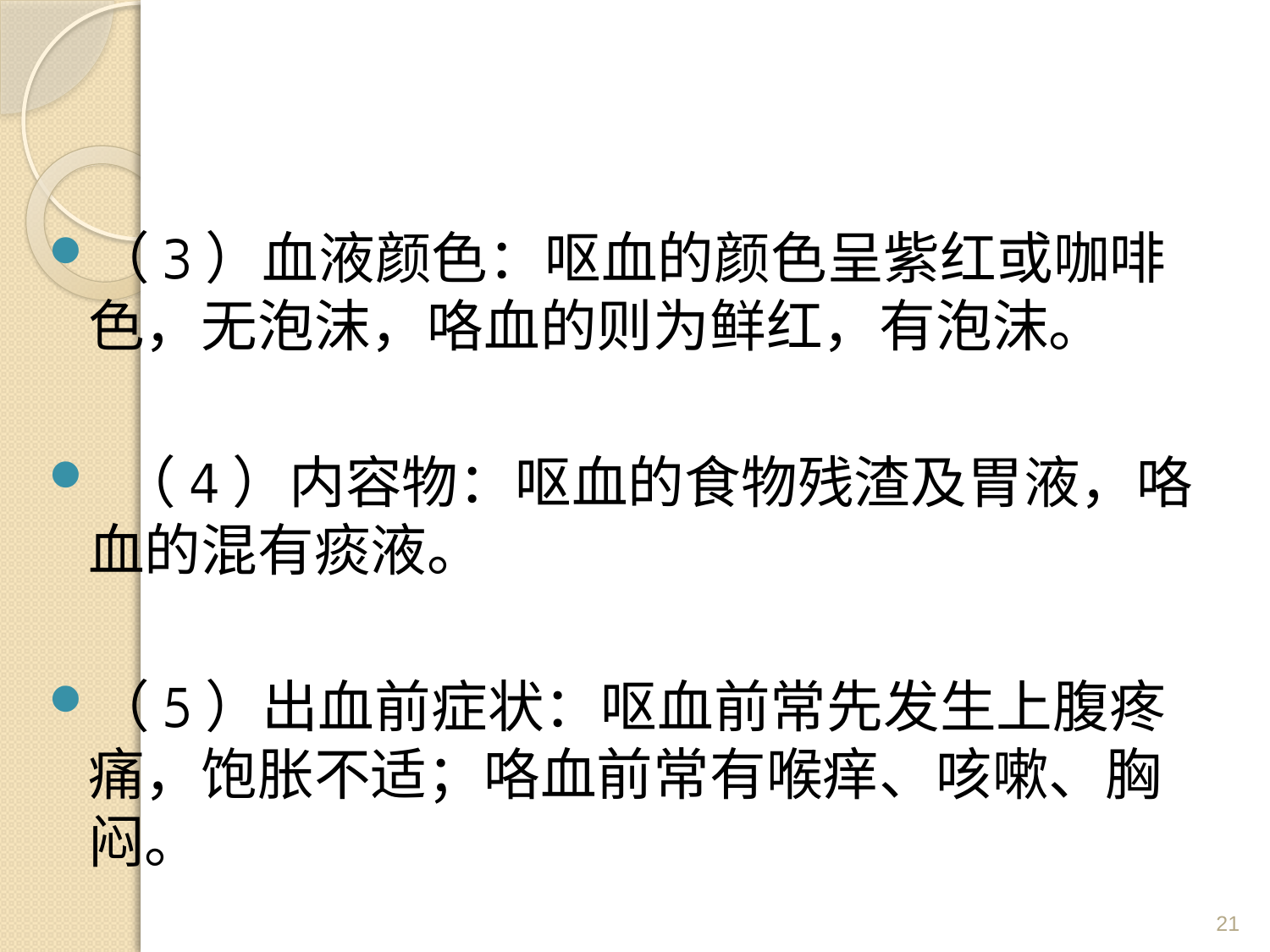

#
（3）血液颜色：呕血的颜色呈紫红或咖啡色，无泡沫，咯血的则为鲜红，有泡沫。

 （4）内容物：呕血的食物残渣及胃液，咯血的混有痰液。

（5）出血前症状：呕血前常先发生上腹疼痛，饱胀不适；咯血前常有喉痒、咳嗽、胸闷。

21